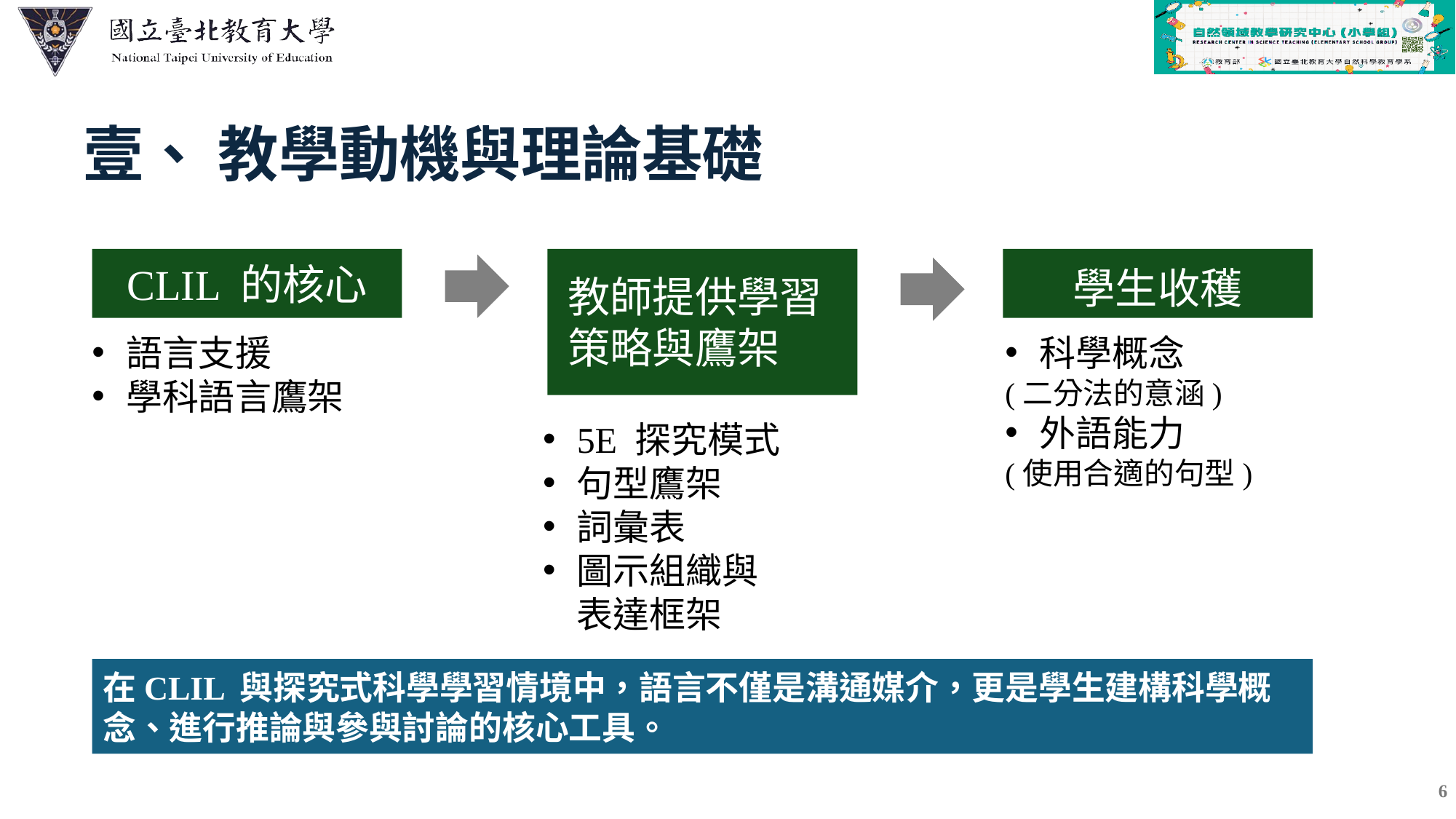

|  |
| --- |
|  |
|  |
|  |
|  |
|  |
壹、 教學動機與理論基礎

CLIL 的核心

教師提供學習
策略與鷹架

學生收穫

語言支援
學科語言鷹架
科學概念
(二分法的意涵)
外語能力
(使用合適的句型)
5E 探究模式
句型鷹架
詞彙表
圖示組織與表達框架
在CLIL 與探究式科學學習情境中，語言不僅是溝通媒介，更是學生建構科學概念、進行推論與參與討論的核心工具。
6